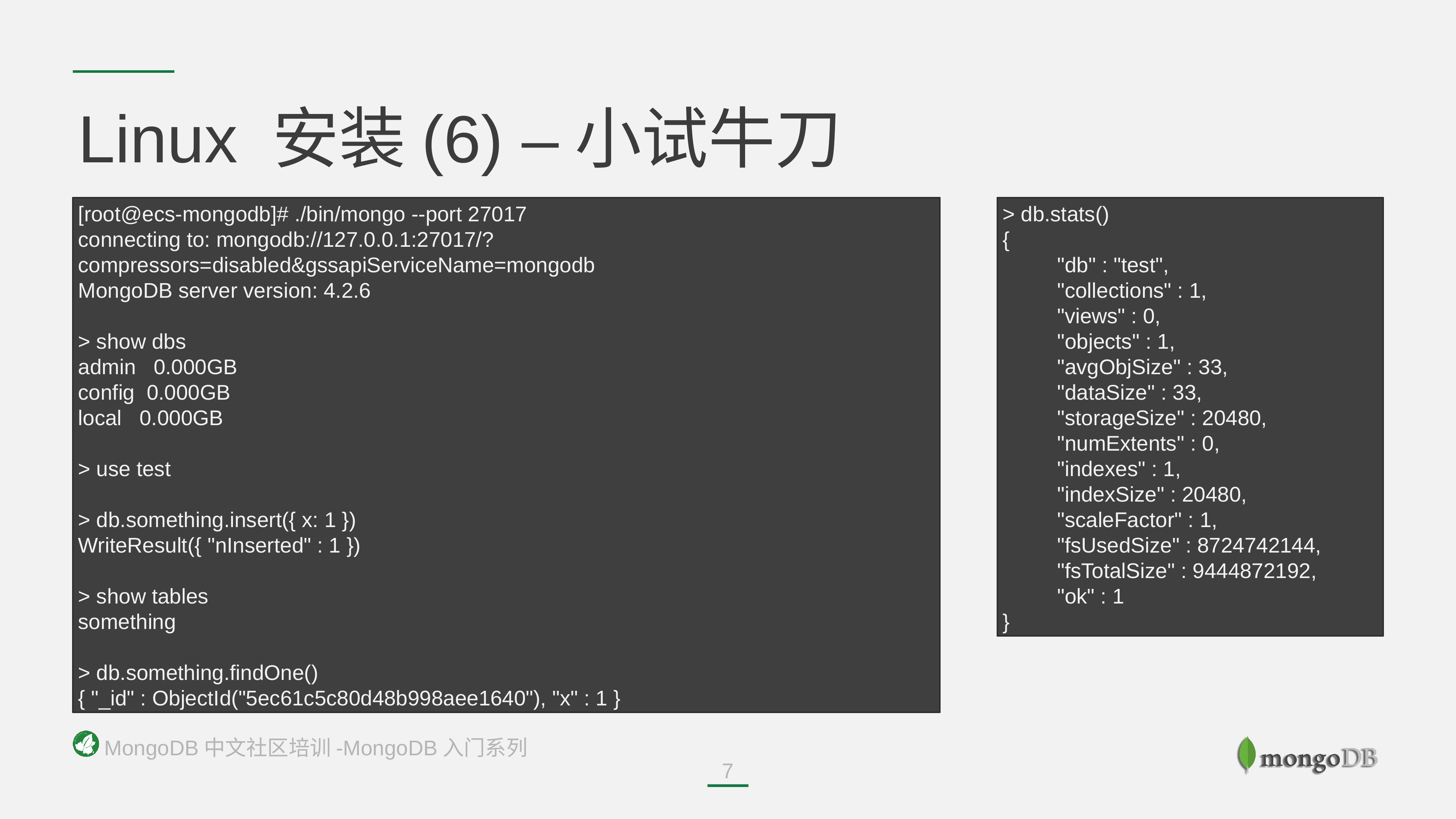

# Linux 安装(6) –小试牛刀
[root@ecs-mongodb]# ./bin/mongo --port 27017
connecting to: mongodb://127.0.0.1:27017/?compressors=disabled&gssapiServiceName=mongodb
MongoDB server version: 4.2.6

> show dbs
admin   0.000GB
config  0.000GB
local   0.000GB

> use test

> db.something.insert({ x: 1 })
WriteResult({ "nInserted" : 1 })

> show tables
something

> db.something.findOne()
{ "_id" : ObjectId("5ec61c5c80d48b998aee1640"), "x" : 1 }
> db.stats()
{
	"db" : "test",
	"collections" : 1,
	"views" : 0,
	"objects" : 1,
	"avgObjSize" : 33,
	"dataSize" : 33,
	"storageSize" : 20480,
	"numExtents" : 0,
	"indexes" : 1,
	"indexSize" : 20480,
	"scaleFactor" : 1,
	"fsUsedSize" : 8724742144,
	"fsTotalSize" : 9444872192,
	"ok" : 1
}